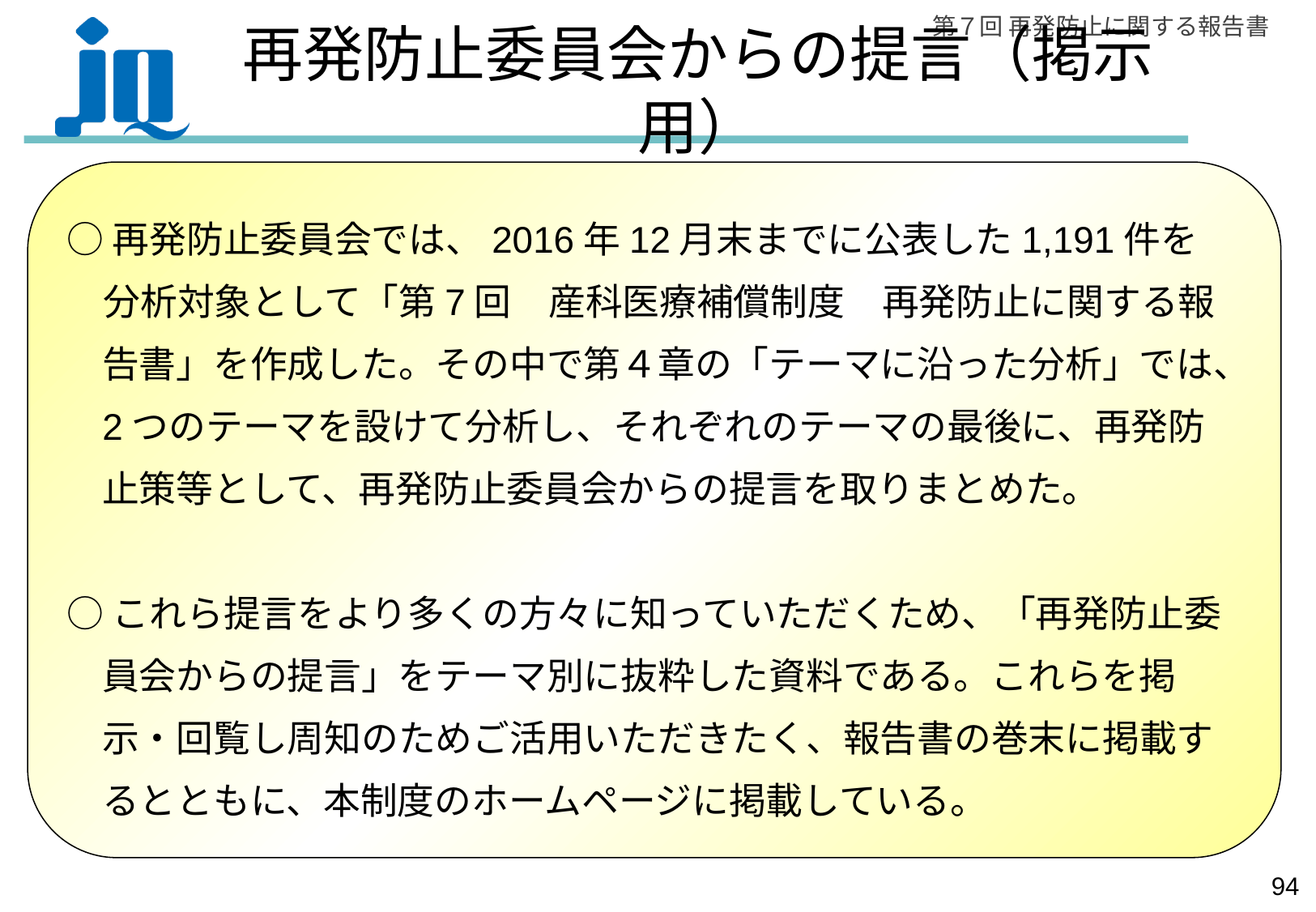

# 再発防止委員会からの提言（掲示用）
○再発防止委員会では、2016年12月末までに公表した1,191件を
　分析対象として「第7回　産科医療補償制度　再発防止に関する報告書」を作成した。その中で第４章の「テーマに沿った分析」では、2つのテーマを設けて分析し、それぞれのテーマの最後に、再発防止策等として、再発防止委員会からの提言を取りまとめた。

○これら提言をより多くの方々に知っていただくため、「再発防止委員会からの提言」をテーマ別に抜粋した資料である。これらを掲示・回覧し周知のためご活用いただきたく、報告書の巻末に掲載するとともに、本制度のホームページに掲載している。
94